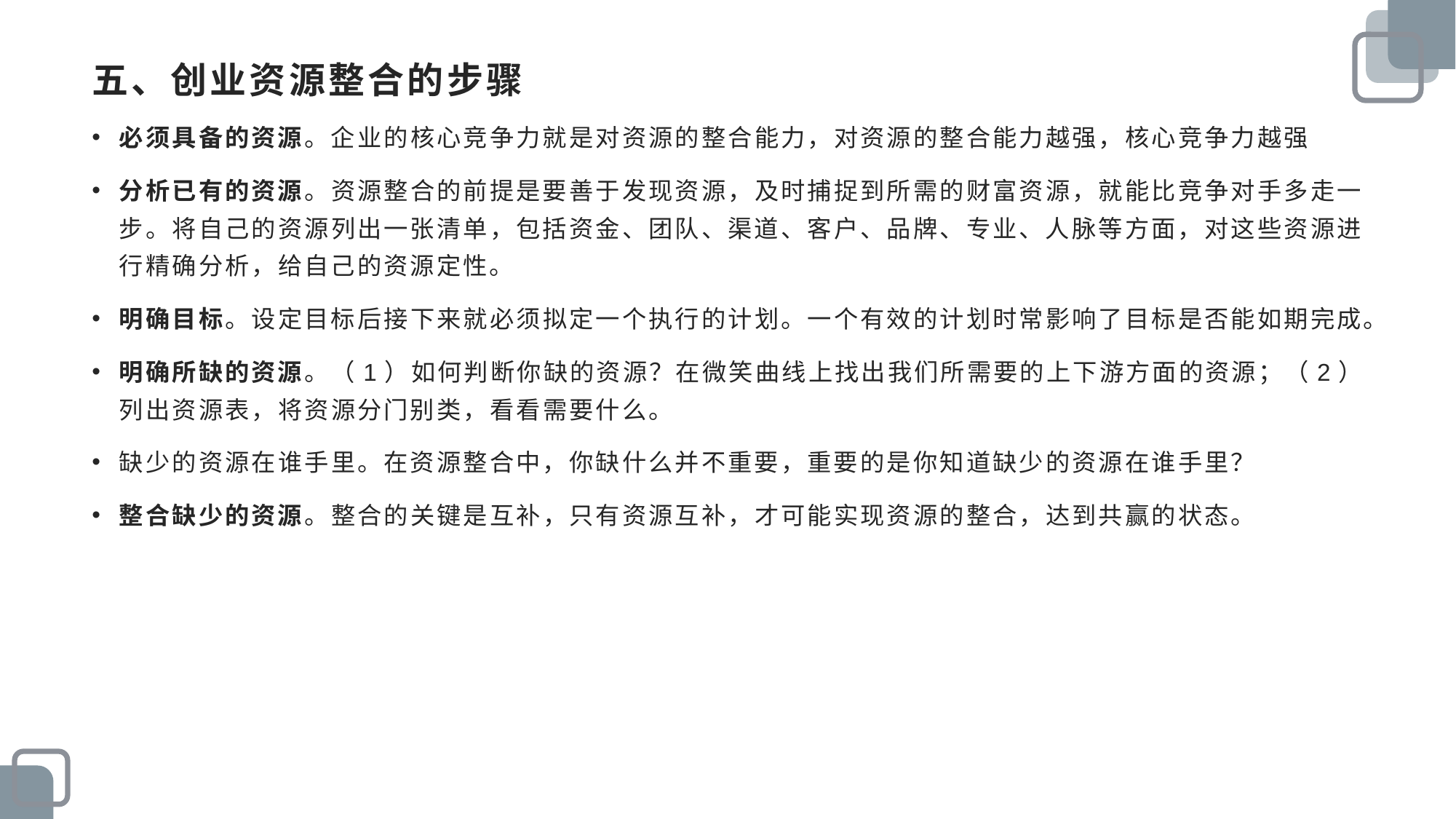

# 五、创业资源整合的步骤
必须具备的资源。企业的核心竞争力就是对资源的整合能力，对资源的整合能力越强，核心竞争力越强
分析已有的资源。资源整合的前提是要善于发现资源，及时捕捉到所需的财富资源，就能比竞争对手多走一步。将自己的资源列出一张清单，包括资金、团队、渠道、客户、品牌、专业、人脉等方面，对这些资源进行精确分析，给自己的资源定性。
明确目标。设定目标后接下来就必须拟定一个执行的计划。一个有效的计划时常影响了目标是否能如期完成。
明确所缺的资源。（1）如何判断你缺的资源？在微笑曲线上找出我们所需要的上下游方面的资源；（2）列出资源表，将资源分门别类，看看需要什么。
缺少的资源在谁手里。在资源整合中，你缺什么并不重要，重要的是你知道缺少的资源在谁手里？
整合缺少的资源。整合的关键是互补，只有资源互补，才可能实现资源的整合，达到共赢的状态。